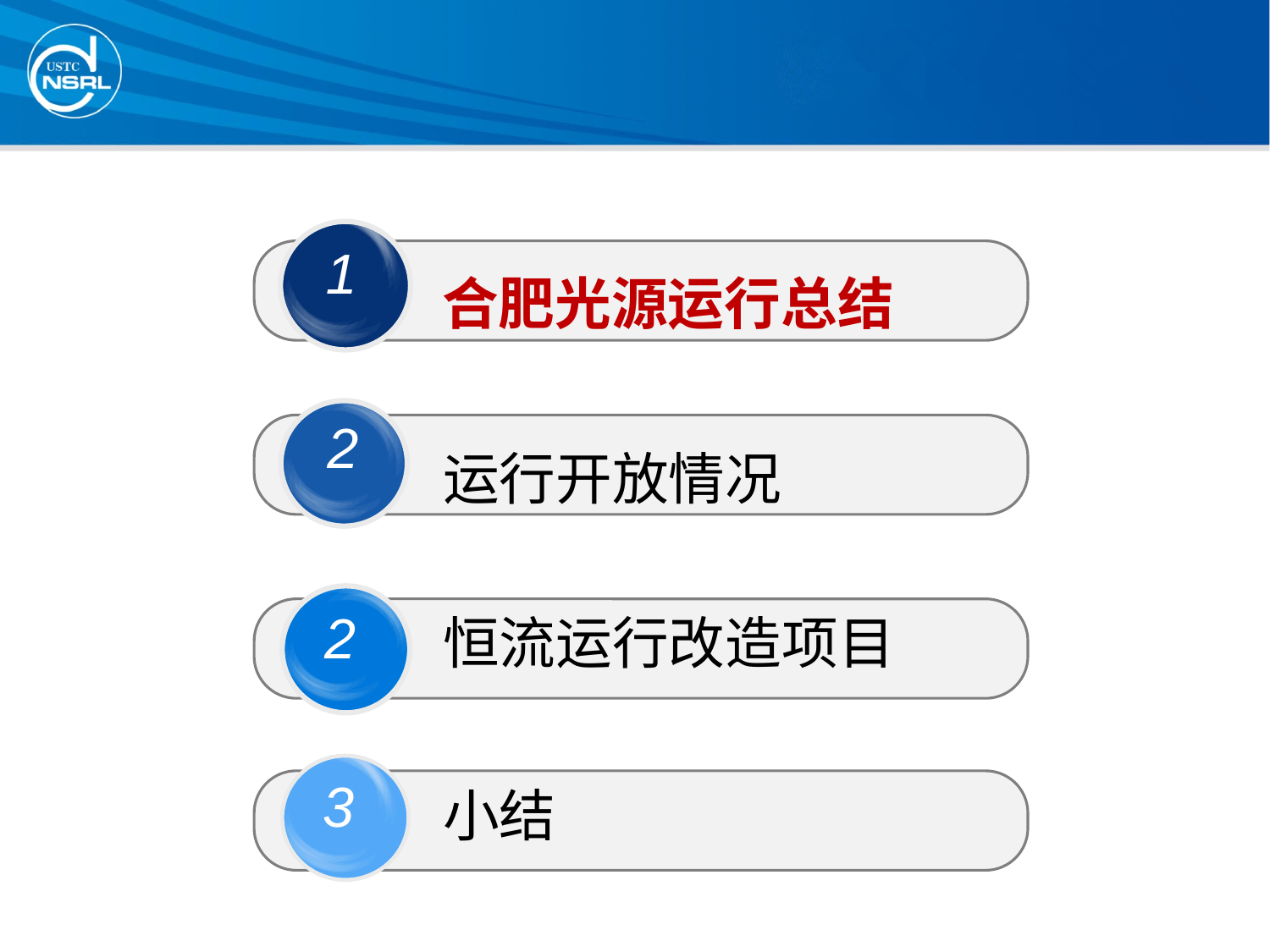

合肥光源运行总结
1

运行开放情况
2

2

恒流运行改造项目

3

小结